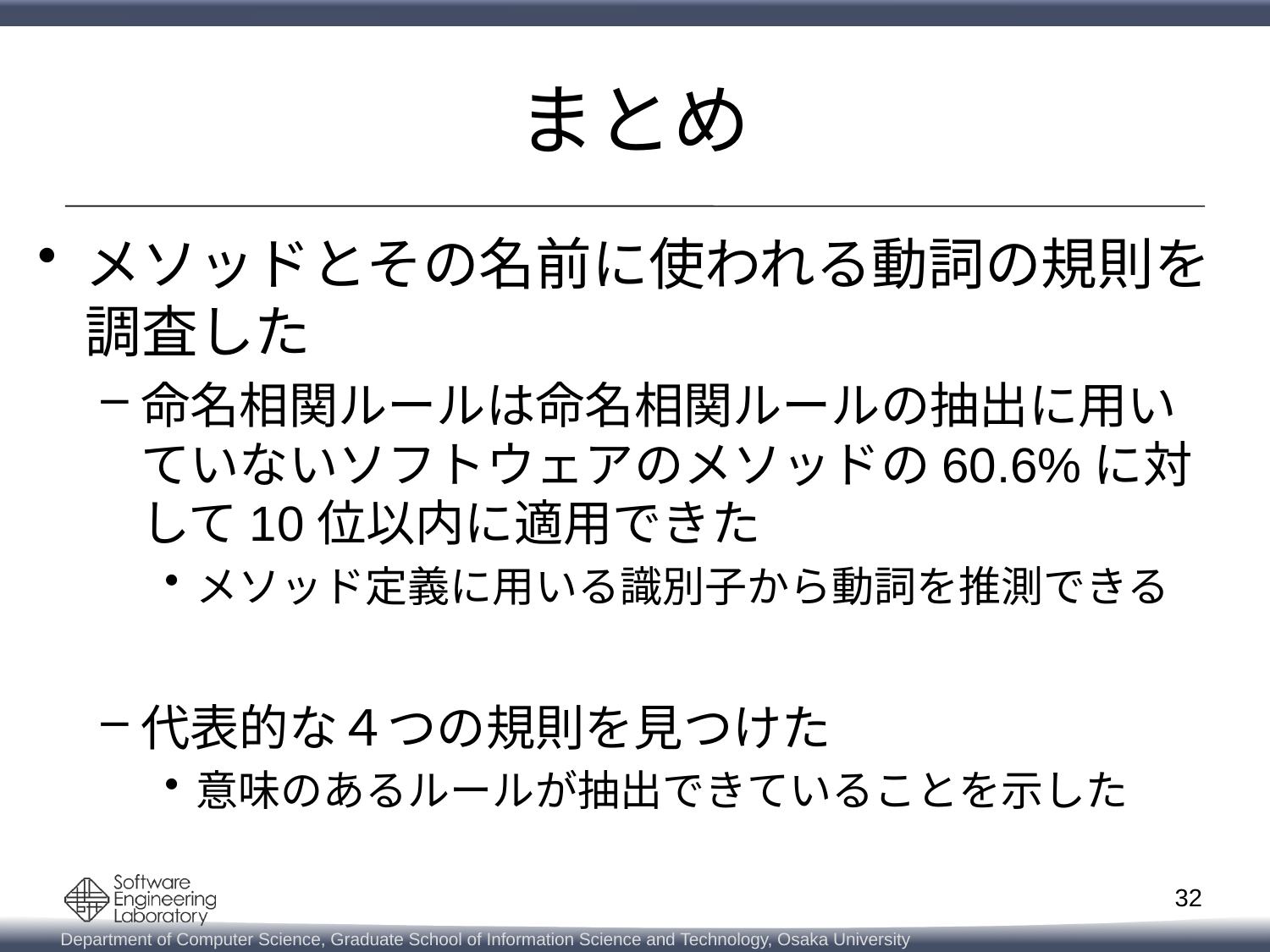

# まとめ
メソッドとその名前に使われる動詞の規則を調査した
命名相関ルールは命名相関ルールの抽出に用いていないソフトウェアのメソッドの60.6%に対して10位以内に適用できた
メソッド定義に用いる識別子から動詞を推測できる

代表的な４つの規則を見つけた
意味のあるルールが抽出できていることを示した

32